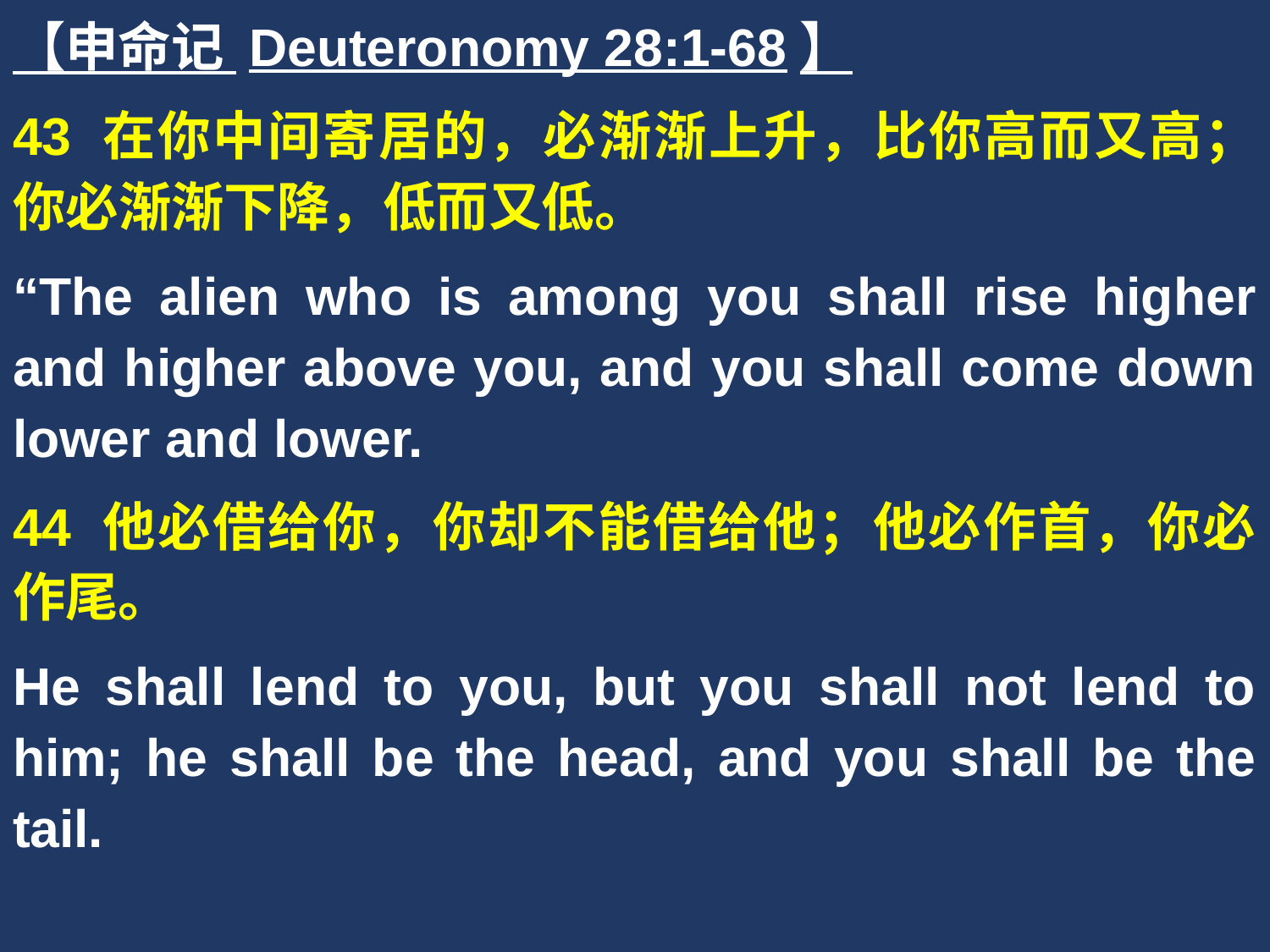

【申命记 Deuteronomy 28:1-68】
43 在你中间寄居的，必渐渐上升，比你高而又高；你必渐渐下降，低而又低。
“The alien who is among you shall rise higher and higher above you, and you shall come down lower and lower.
44 他必借给你，你却不能借给他；他必作首，你必作尾。
He shall lend to you, but you shall not lend to him; he shall be the head, and you shall be the tail.